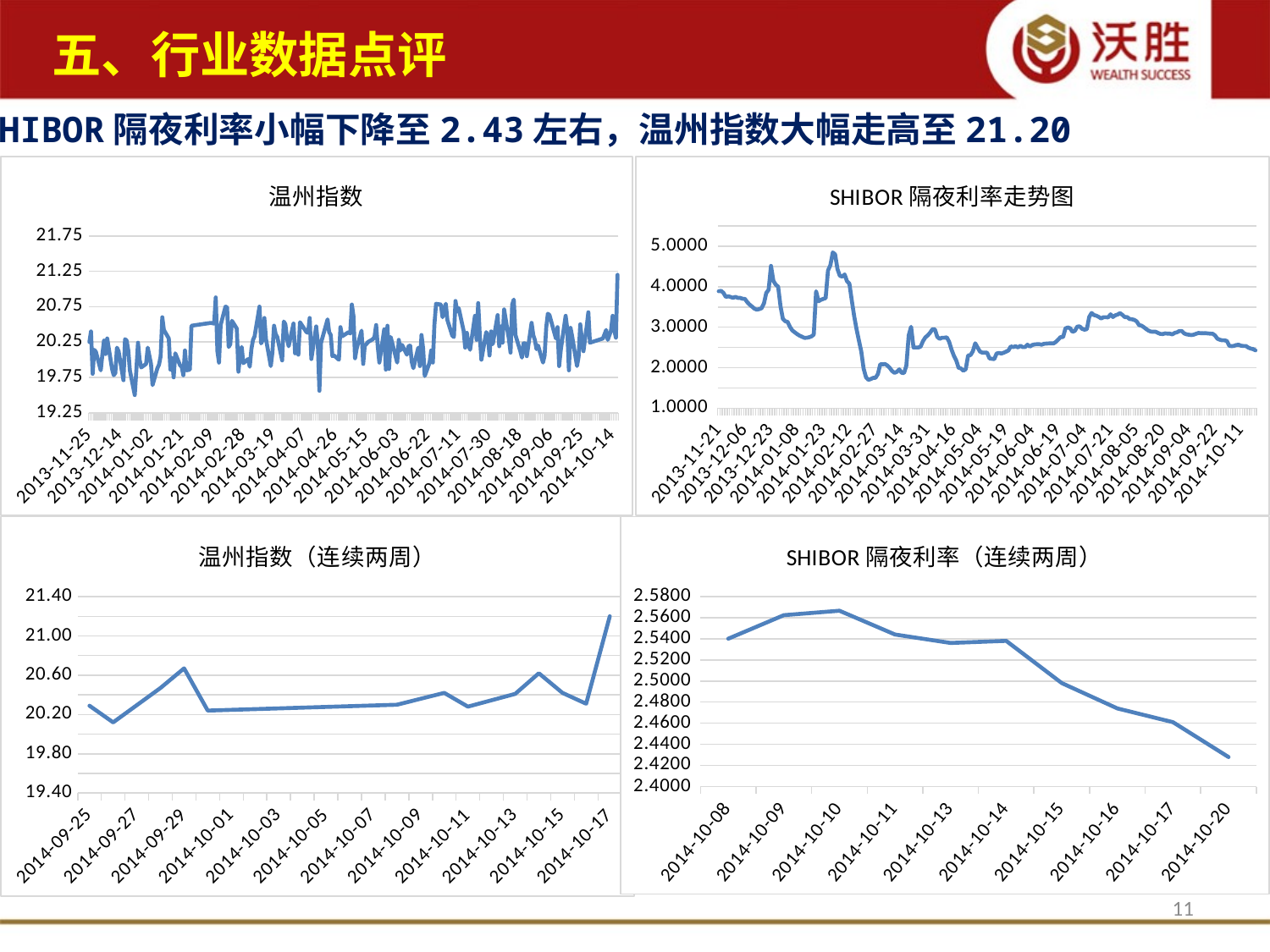

五、行业数据点评

SHIBOR隔夜利率小幅下降至2.43左右，温州指数大幅走高至21.20

### Chart: SHIBOR隔夜利率走势图

| Category |  |
|---|---|
| 41599 | 3.889 |
| 41600 | 3.899 |
| 41603 | 3.847 |
| 41604 | 3.746 |
| 41605 | 3.764 |
| 41606 | 3.746 |
| 41607 | 3.726 |
| 41610 | 3.748 |
| 41611 | 3.725 |
| 41612 | 3.7235 |
| 41613 | 3.703 |
| 41614 | 3.7 |
| 41617 | 3.62 |
| 41618 | 3.558 |
| 41619 | 3.51 |
| 41620 | 3.46 |
| 41621 | 3.4321 |
| 41624 | 3.447 |
| 41625 | 3.47 |
| 41626 | 3.588 |
| 41627 | 3.846 |
| 41628 | 3.927 |
| 41631 | 4.515 |
| 41632 | 4.145 |
| 41633 | 4.05 |
| 41634 | 4.001 |
| 41635 | 3.513 |
| 41638 | 3.205 |
| 41639 | 3.148 |
| 41641 | 3.131 |
| 41642 | 3.006 |
| 41645 | 2.92 |
| 41646 | 2.875 |
| 41647 | 2.83 |
| 41648 | 2.794 |
| 41649 | 2.766 |
| 41652 | 2.738 |
| 41653 | 2.7395 |
| 41654 | 2.7513 |
| 41655 | 2.7723 |
| 41656 | 2.817 |
| 41659 | 3.888 |
| 41660 | 3.641 |
| 41661 | 3.676 |
| 41662 | 3.7 |
| 41663 | 3.7193 |
| 41665 | 4.4 |
| 41666 | 4.534 |
| 41667 | 4.8477 |
| 41668 | 4.8 |
| 41669 | 4.435 |
| 41677 | 4.27 |
| 41678 | 4.25 |
| 41680 | 4.3035 |
| 41681 | 4.137 |
| 41682 | 4.075 |
| 41683 | 3.669 |
| 41684 | 3.278 |
| 41687 | 2.951 |
| 41688 | 2.68 |
| 41689 | 2.403 |
| 41690 | 1.981 |
| 41691 | 1.764 |
| 41694 | 1.7 |
| 41695 | 1.72 |
| 41696 | 1.75 |
| 41697 | 1.75 |
| 41698 | 1.8458 |
| 41701 | 2.085 |
| 41702 | 2.083 |
| 41703 | 2.09 |
| 41704 | 2.0547 |
| 41705 | 1.9948 |
| 41708 | 1.919 |
| 41709 | 1.873 |
| 41710 | 1.9 |
| 41711 | 1.96 |
| 41712 | 1.8765 |
| 41715 | 1.869 |
| 41716 | 2.05 |
| 41717 | 2.8025 |
| 41718 | 3.011 |
| 41719 | 2.5 |
| 41722 | 2.5 |
| 41723 | 2.5 |
| 41724 | 2.52 |
| 41725 | 2.658 |
| 41726 | 2.75 |
| 41729 | 2.8 |
| 41730 | 2.866 |
| 41731 | 2.95 |
| 41732 | 2.95 |
| 41733 | 2.763 |
| 41737 | 2.713 |
| 41738 | 2.74 |
| 41739 | 2.74 |
| 41740 | 2.75 |
| 41743 | 2.639 |
| 41744 | 2.449 |
| 41745 | 2.298 |
| 41746 | 2.181 |
| 41747 | 2.0 |
| 41750 | 1.98 |
| 41751 | 1.9262 |
| 41752 | 1.963 |
| 41753 | 2.303 |
| 41754 | 2.31 |
| 41757 | 2.406 |
| 41758 | 2.604 |
| 41759 | 2.5 |
| 41763 | 2.4 |
| 41764 | 2.37 |
| 41765 | 2.37 |
| 41766 | 2.37 |
| 41767 | 2.23 |
| 41768 | 2.2205 |
| 41771 | 2.2135 |
| 41772 | 2.35 |
| 41773 | 2.3666 |
| 41774 | 2.35 |
| 41775 | 2.37 |
| 41778 | 2.396 |
| 41779 | 2.427 |
| 41780 | 2.528 |
| 41781 | 2.51 |
| 41782 | 2.53 |
| 41785 | 2.5025 |
| 41786 | 2.541 |
| 41787 | 2.51 |
| 41788 | 2.51 |
| 41789 | 2.57 |
| 41793 | 2.521 |
| 41794 | 2.561 |
| 41795 | 2.576 |
| 41796 | 2.5808 |
| 41799 | 2.58 |
| 41800 | 2.57 |
| 41801 | 2.592 |
| 41802 | 2.597 |
| 41803 | 2.6 |
| 41806 | 2.6 |
| 41807 | 2.6 |
| 41808 | 2.639 |
| 41809 | 2.698 |
| 41810 | 2.759 |
| 41813 | 2.755 |
| 41814 | 2.971 |
| 41815 | 2.995 |
| 41816 | 2.974 |
| 41817 | 2.885 |
| 41820 | 2.913 |
| 41821 | 3.017 |
| 41822 | 3.02 |
| 41823 | 2.96 |
| 41824 | 2.94 |
| 41827 | 2.952 |
| 41828 | 3.253 |
| 41829 | 3.351 |
| 41830 | 3.3 |
| 41831 | 3.285 |
| 41834 | 3.255 |
| 41835 | 3.218 |
| 41836 | 3.2472 |
| 41837 | 3.2465 |
| 41838 | 3.245 |
| 41841 | 3.318 |
| 41842 | 3.253 |
| 41843 | 3.295 |
| 41844 | 3.313 |
| 41845 | 3.348 |
| 41848 | 3.304 |
| 41849 | 3.2503 |
| 41850 | 3.2502 |
| 41851 | 3.204 |
| 41852 | 3.196 |
| 41855 | 3.182 |
| 41856 | 3.145 |
| 41857 | 3.051 |
| 41858 | 3.04 |
| 41859 | 3.001 |
| 41862 | 2.955 |
| 41863 | 2.916 |
| 41864 | 2.892 |
| 41865 | 2.888 |
| 41866 | 2.889 |
| 41869 | 2.858 |
| 41870 | 2.835 |
| 41871 | 2.833 |
| 41872 | 2.848 |
| 41873 | 2.843 |
| 41876 | 2.841 |
| 41877 | 2.823 |
| 41878 | 2.861 |
| 41879 | 2.876 |
| 41880 | 2.908 |
| 41883 | 2.906 |
| 41884 | 2.847 |
| 41885 | 2.824 |
| 41886 | 2.815 |
| 41887 | 2.807 |
| 41891 | 2.816 |
| 41892 | 2.839 |
| 41893 | 2.859 |
| 41894 | 2.853 |
| 41897 | 2.851 |
| 41898 | 2.853 |
| 41899 | 2.847 |
| 41900 | 2.841 |
| 41901 | 2.84 |
| 41904 | 2.797 |
| 41905 | 2.716 |
| 41906 | 2.691 |
| 41907 | 2.677 |
| 41908 | 2.678 |
| 41910 | 2.658 |
| 41911 | 2.543 |
| 41912 | 2.5325 |
| 41920 | 2.54 |
| 41921 | 2.5623 |
| 41922 | 2.5665 |
| 41923 | 2.544 |
| 41925 | 2.536 |
| 41926 | 2.538 |
| 41927 | 2.498 |
| 41928 | 2.474 |
| 41929 | 2.461 |
| 41932 | 2.428 |

### Chart: 温州指数

| Category |  |
|---|---|
| 41603 | 20.25 |
| 41604 | 20.4 |
| 41605 | 19.8 |
| 41606 | 20.14 |
| 41607 | 20.11 |
| 41610 | 19.85 |
| 41611 | 20.07 |
| 41612 | 20.27 |
| 41613 | 20.08 |
| 41614 | 20.3 |
| 41617 | 19.87 |
| 41618 | 19.78 |
| 41619 | 19.81 |
| 41620 | 20.17 |
| 41621 | 20.12 |
| 41624 | 19.71 |
| 41625 | 20.29 |
| 41626 | 20.27 |
| 41627 | 20.13 |
| 41628 | 19.85 |
| 41631 | 19.5 |
| 41632 | 19.85 |
| 41633 | 20.24 |
| 41634 | 20.0 |
| 41635 | 19.89 |
| 41638 | 19.94 |
| 41639 | 20.17 |
| 41641 | 19.94 |
| 41642 | 19.64 |
| 41645 | 19.88 |
| 41646 | 19.93 |
| 41647 | 20.05 |
| 41648 | 20.6 |
| 41649 | 20.42 |
| 41652 | 20.3 |
| 41653 | 19.86 |
| 41654 | 20.02 |
| 41655 | 19.75 |
| 41656 | 20.09 |
| 41659 | 19.92 |
| 41660 | 19.9 |
| 41661 | 19.78 |
| 41662 | 20.13 |
| 41663 | 19.85 |
| 41665 | 19.86 |
| 41666 | 20.48 |
| 41678 | 20.52 |
| 41680 | 20.51 |
| 41681 | 20.88 |
| 41682 | 20.12 |
| 41683 | 19.96 |
| 41684 | 20.49 |
| 41687 | 20.75 |
| 41688 | 20.74 |
| 41689 | 20.18 |
| 41690 | 20.22 |
| 41691 | 20.55 |
| 41694 | 20.44 |
| 41695 | 19.83 |
| 41696 | 20.06 |
| 41697 | 20.18 |
| 41698 | 19.95 |
| 41701 | 20.01 |
| 41702 | 19.9 |
| 41703 | 20.15 |
| 41704 | 20.28 |
| 41705 | 20.33 |
| 41708 | 20.75 |
| 41709 | 20.23 |
| 41710 | 20.28 |
| 41711 | 20.59 |
| 41712 | 20.29 |
| 41715 | 19.91 |
| 41716 | 20.11 |
| 41717 | 20.48 |
| 41718 | 20.36 |
| 41719 | 20.32 |
| 41722 | 19.99 |
| 41723 | 20.54 |
| 41724 | 20.5 |
| 41725 | 20.3 |
| 41726 | 20.19 |
| 41729 | 20.51 |
| 41730 | 20.09 |
| 41731 | 20.21 |
| 41732 | 20.07 |
| 41733 | 20.53 |
| 41737 | 20.39 |
| 41738 | 20.38 |
| 41739 | 20.59 |
| 41740 | 20.01 |
| 41743 | 20.47 |
| 41744 | 20.24 |
| 41745 | 19.56 |
| 41746 | 20.24 |
| 41747 | 20.32 |
| 41750 | 20.57 |
| 41751 | 20.39 |
| 41752 | 20.35 |
| 41753 | 20.05 |
| 41754 | 20.06 |
| 41757 | 20.0 |
| 41758 | 20.46 |
| 41759 | 20.33 |
| 41763 | 20.39 |
| 41764 | 20.37 |
| 41765 | 20.78 |
| 41766 | 20.62 |
| 41767 | 20.02 |
| 41768 | 20.16 |
| 41771 | 20.41 |
| 41772 | 19.94 |
| 41773 | 20.2 |
| 41774 | 20.22 |
| 41775 | 20.25 |
| 41778 | 20.29 |
| 41779 | 20.32 |
| 41780 | 20.49 |
| 41781 | 20.19 |
| 41782 | 19.96 |
| 41785 | 20.43 |
| 41786 | 19.86 |
| 41787 | 20.48 |
| 41788 | 19.87 |
| 41789 | 20.32 |
| 41793 | 19.96 |
| 41794 | 20.28 |
| 41795 | 20.13 |
| 41796 | 20.21 |
| 41799 | 20.07 |
| 41800 | 20.19 |
| 41801 | 20.2 |
| 41802 | 19.97 |
| 41803 | 19.88 |
| 41806 | 20.17 |
| 41807 | 19.91 |
| 41808 | 20.35 |
| 41809 | 20.16 |
| 41810 | 19.77 |
| 41813 | 19.96 |
| 41814 | 20.13 |
| 41815 | 19.96 |
| 41816 | 20.49 |
| 41817 | 20.79 |
| 41820 | 20.78 |
| 41821 | 20.6 |
| 41822 | 20.7 |
| 41823 | 20.79 |
| 41824 | 20.56 |
| 41827 | 20.34 |
| 41828 | 20.32 |
| 41829 | 20.83 |
| 41830 | 20.68 |
| 41831 | 20.73 |
| 41834 | 20.41 |
| 41835 | 20.17 |
| 41836 | 20.38 |
| 41837 | 20.21 |
| 41838 | 20.14 |
| 41841 | 20.62 |
| 41842 | 20.28 |
| 41843 | 20.8 |
| 41844 | 20.34 |
| 41845 | 20.0 |
| 41848 | 20.39 |
| 41849 | 20.33 |
| 41850 | 20.06 |
| 41851 | 20.4 |
| 41852 | 20.22 |
| 41855 | 20.63 |
| 41856 | 20.19 |
| 41857 | 20.47 |
| 41858 | 20.24 |
| 41859 | 20.71 |
| 41862 | 20.29 |
| 41863 | 20.1 |
| 41864 | 20.78 |
| 41865 | 20.85 |
| 41866 | 20.35 |
| 41869 | 20.12 |
| 41870 | 20.03 |
| 41871 | 20.23 |
| 41872 | 20.23 |
| 41873 | 20.05 |
| 41876 | 20.52 |
| 41877 | 20.35 |
| 41878 | 20.28 |
| 41879 | 20.15 |
| 41880 | 20.2 |
| 41883 | 19.96 |
| 41884 | 20.06 |
| 41885 | 20.46 |
| 41886 | 20.65 |
| 41887 | 20.63 |
| 41891 | 20.3 |
| 41892 | 20.46 |
| 41893 | 19.91 |
| 41894 | 20.14 |
| 41897 | 20.62 |
| 41898 | 20.43 |
| 41899 | 19.85 |
| 41900 | 20.45 |
| 41901 | 20.33 |
| 41904 | 19.91 |
| 41905 | 20.04 |
| 41906 | 20.5 |
| 41907 | 20.29 |
| 41908 | 20.12 |
| 41910 | 20.47 |
| 41911 | 20.67 |
| 41912 | 20.24 |
| 41920 | 20.3 |
| 41921 | 20.36 |
| 41922 | 20.42 |
| 41923 | 20.28 |
| 41925 | 20.41 |
| 41926 | 20.62 |
| 41927 | 20.42 |
| 41928 | 20.31 |
| 41929 | 21.2 |

### Chart: 温州指数（连续两周）

| Category |  |
|---|---|
| 41907 | 20.29 |
| 41908 | 20.12 |
| 41910 | 20.47 |
| 41911 | 20.67 |
| 41912 | 20.24 |
| 41920 | 20.3 |
| 41921 | 20.36 |
| 41922 | 20.42 |
| 41923 | 20.28 |
| 41925 | 20.41 |
| 41926 | 20.62 |
| 41927 | 20.42 |
| 41928 | 20.31 |
| 41929 | 21.2 |

### Chart: SHIBOR隔夜利率（连续两周）

| Category |  |
|---|---|
| 41920 | 2.54 |
| 41921 | 2.5623 |
| 41922 | 2.5665 |
| 41923 | 2.544 |
| 41925 | 2.536 |
| 41926 | 2.538 |
| 41927 | 2.498 |
| 41928 | 2.474 |
| 41929 | 2.461 |
| 41932 | 2.428 |
11